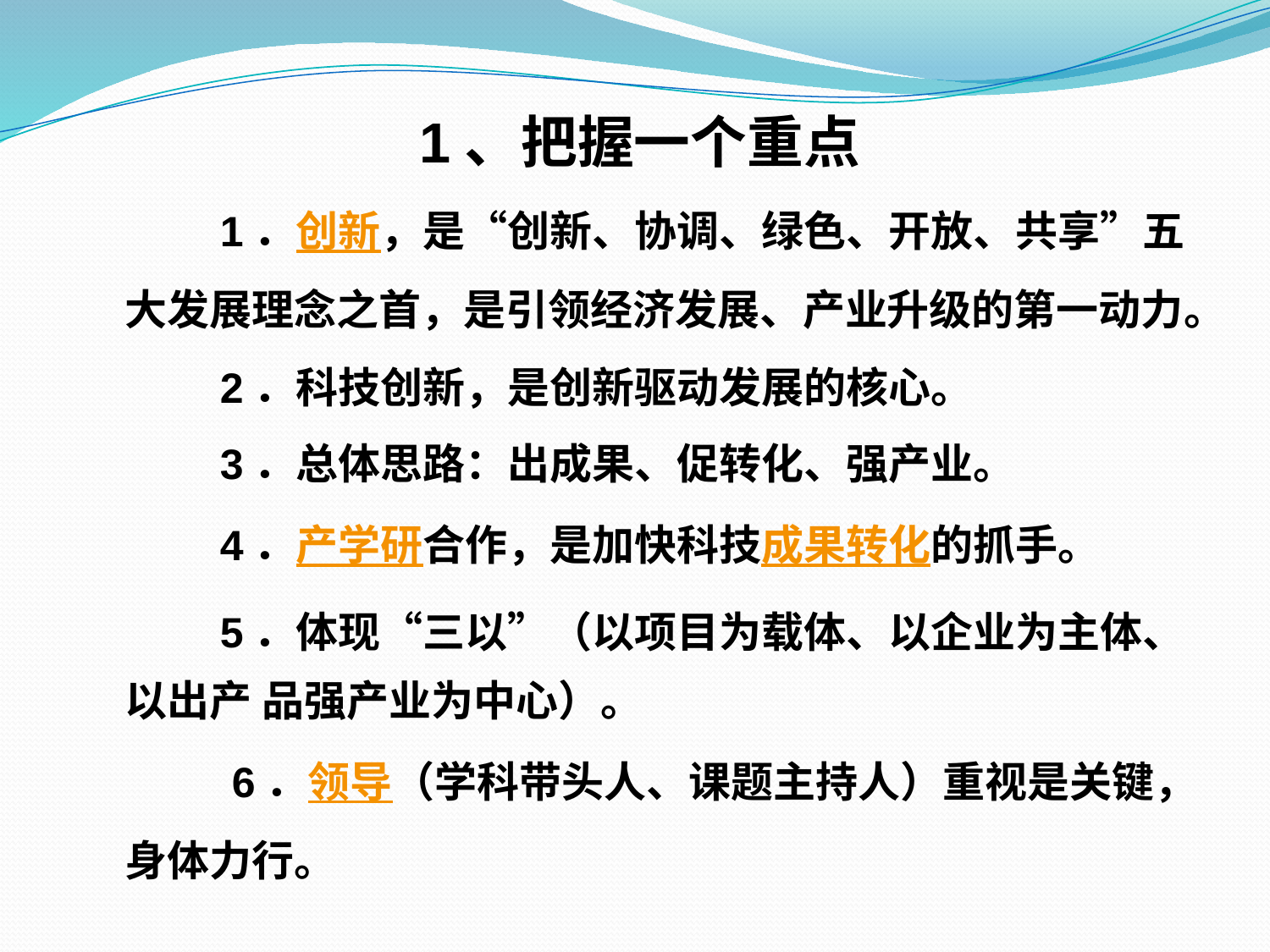

1、把握一个重点
            1．创新，是“创新、协调、绿色、开放、共享”五大发展理念之首，是引领经济发展、产业升级的第一动力。
            2．科技创新，是创新驱动发展的核心。
            3．总体思路：出成果、促转化、强产业。
            4．产学研合作，是加快科技成果转化的抓手。
            5．体现“三以”（以项目为载体、以企业为主体、以出产 品强产业为中心）。
             6．领导（学科带头人、课题主持人）重视是关键，身体力行。